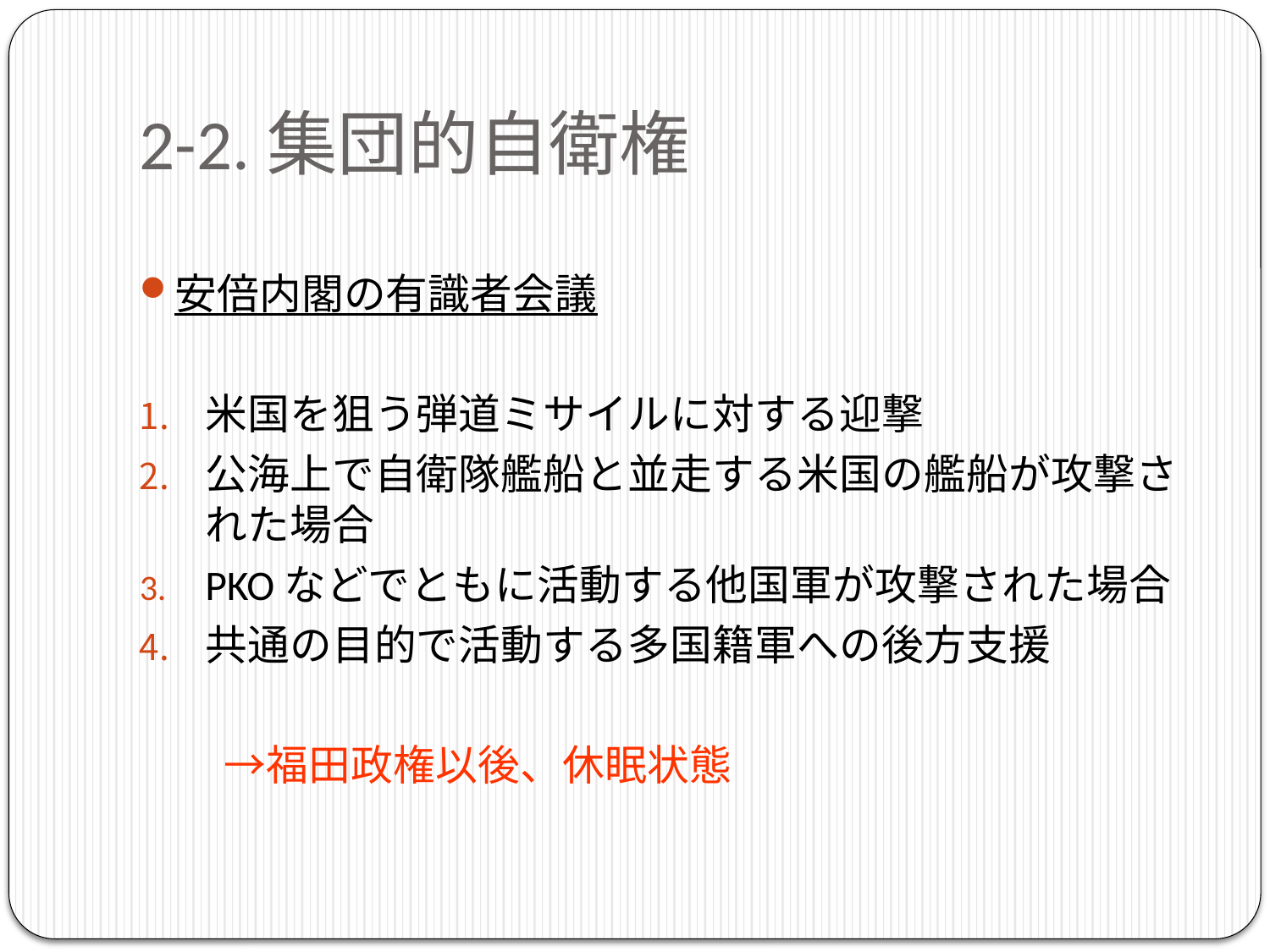

# 2-2.集団的自衛権

安倍内閣の有識者会議

米国を狙う弾道ミサイルに対する迎撃
公海上で自衛隊艦船と並走する米国の艦船が攻撃された場合
PKOなどでともに活動する他国軍が攻撃された場合
共通の目的で活動する多国籍軍への後方支援

　　→福田政権以後、休眠状態